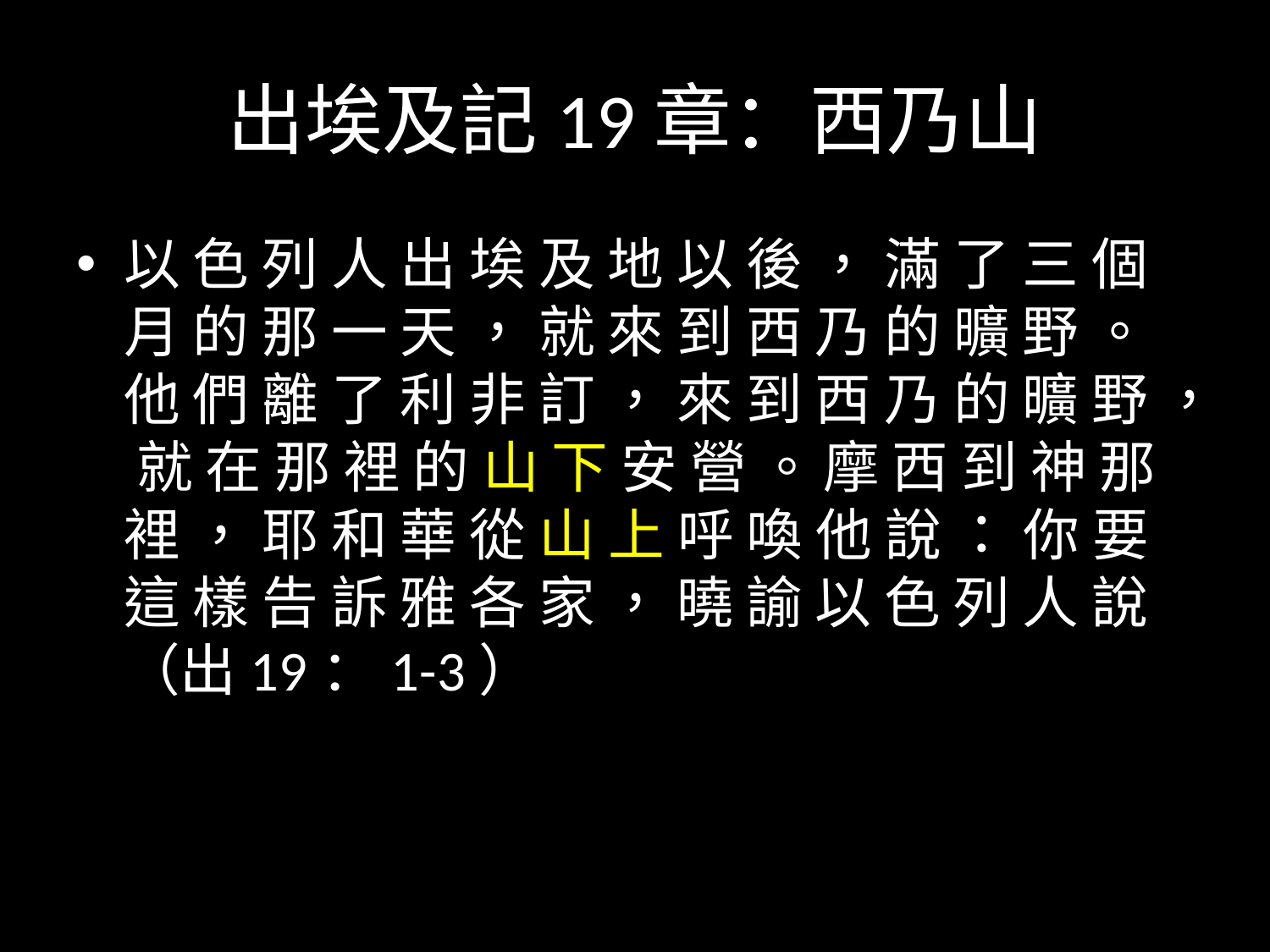

# 出埃及記19章：西乃山
以 色 列 人 出 埃 及 地 以 後 ， 滿 了 三 個 月 的 那 一 天 ， 就 來 到 西 乃 的 曠 野 。他 們 離 了 利 非 訂 ， 來 到 西 乃 的 曠 野 ， 就 在 那 裡 的 山 下 安 營 。 摩 西 到 神 那 裡 ， 耶 和 華 從 山 上 呼 喚 他 說 ： 你 要 這 樣 告 訴 雅 各 家 ， 曉 諭 以 色 列 人 說 （出19：1-3）